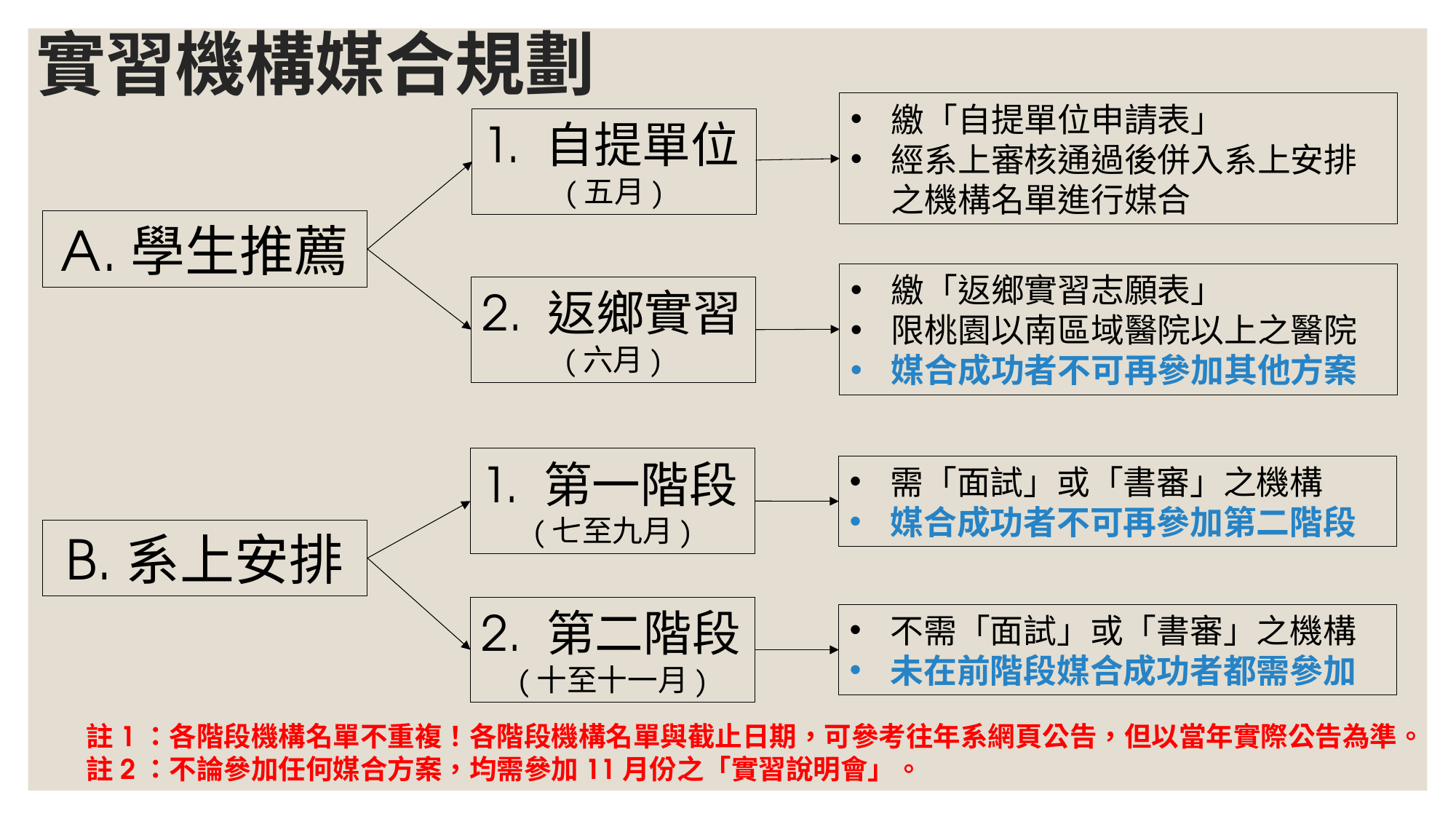

# 實習機構媒合規劃
繳「自提單位申請表」
經系上審核通過後併入系上安排之機構名單進行媒合
1. 自提單位
(五月)
A.學生推薦
繳「返鄉實習志願表」
限桃園以南區域醫院以上之醫院
媒合成功者不可再參加其他方案
2. 返鄉實習
(六月)
1. 第一階段
(七至九月)
需「面試」或「書審」之機構
媒合成功者不可再參加第二階段
B.系上安排
2. 第二階段
(十至十一月)
不需「面試」或「書審」之機構
未在前階段媒合成功者都需參加
註1：各階段機構名單不重複！各階段機構名單與截止日期，可參考往年系網頁公告，但以當年實際公告為準。
註2：不論參加任何媒合方案，均需參加11月份之「實習說明會」。